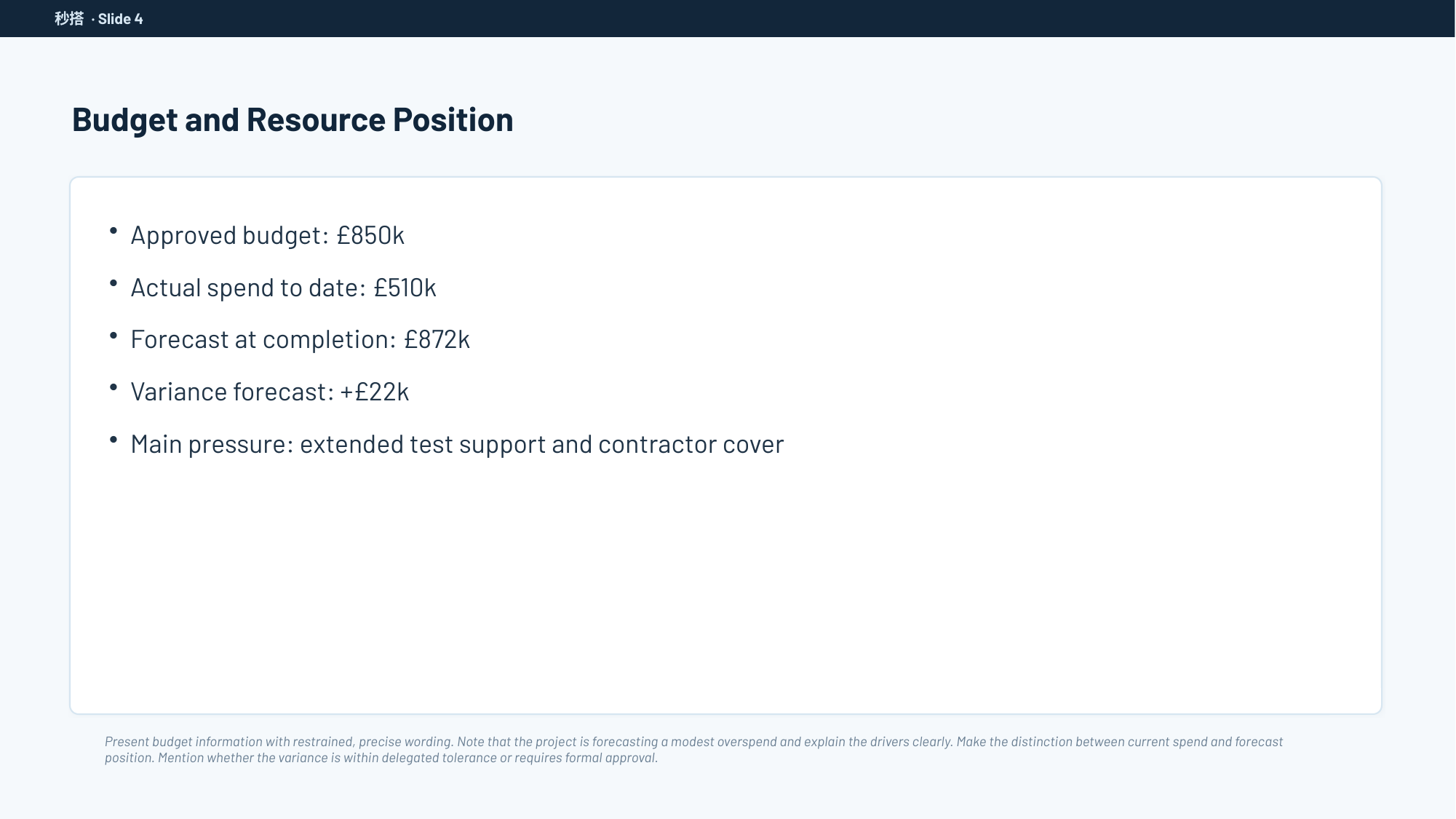

秒搭 · Slide 4
Budget and Resource Position

Approved budget: £850k
Actual spend to date: £510k
Forecast at completion: £872k
Variance forecast: +£22k
Main pressure: extended test support and contractor cover
Present budget information with restrained, precise wording. Note that the project is forecasting a modest overspend and explain the drivers clearly. Make the distinction between current spend and forecast position. Mention whether the variance is within delegated tolerance or requires formal approval.